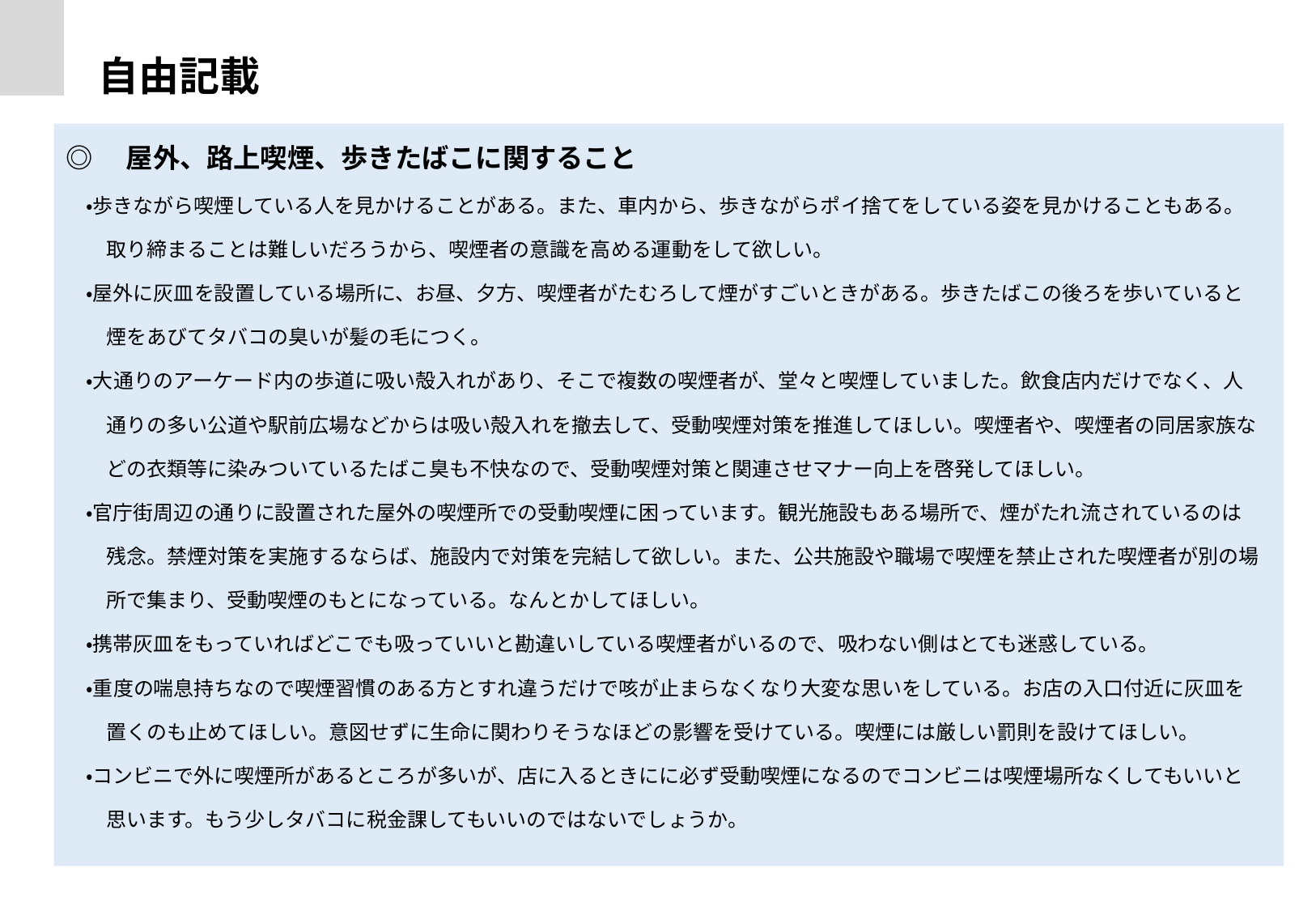

自由記載
◎　屋外、路上喫煙、歩きたばこに関すること
　・歩きながら喫煙している人を見かけることがある。また、車内から、歩きながらポイ捨てをしている姿を見かけることもある。
　　取り締まることは難しいだろうから、喫煙者の意識を高める運動をして欲しい。
　・屋外に灰皿を設置している場所に、お昼、夕方、喫煙者がたむろして煙がすごいときがある。歩きたばこの後ろを歩いていると
　　煙をあびてタバコの臭いが髪の毛につく。
　・大通りのアーケード内の歩道に吸い殻入れがあり、そこで複数の喫煙者が、堂々と喫煙していました。飲食店内だけでなく、人
　　通りの多い公道や駅前広場などからは吸い殻入れを撤去して、受動喫煙対策を推進してほしい。喫煙者や、喫煙者の同居家族な
　　どの衣類等に染みついているたばこ臭も不快なので、受動喫煙対策と関連させマナー向上を啓発してほしい。
　・官庁街周辺の通りに設置された屋外の喫煙所での受動喫煙に困っています。観光施設もある場所で、煙がたれ流されているのは
　　残念。禁煙対策を実施するならば、施設内で対策を完結して欲しい。また、公共施設や職場で喫煙を禁止された喫煙者が別の場
　　所で集まり、受動喫煙のもとになっている。なんとかしてほしい。
　・携帯灰皿をもっていればどこでも吸っていいと勘違いしている喫煙者がいるので、吸わない側はとても迷惑している。
　・重度の喘息持ちなので喫煙習慣のある方とすれ違うだけで咳が止まらなくなり大変な思いをしている。お店の入口付近に灰皿を
　　置くのも止めてほしい。意図せずに生命に関わりそうなほどの影響を受けている。喫煙には厳しい罰則を設けてほしい。
　・コンビニで外に喫煙所があるところが多いが、店に入るときにに必ず受動喫煙になるのでコンビニは喫煙場所なくしてもいいと
　　思います。もう少しタバコに税金課してもいいのではないでしょうか。